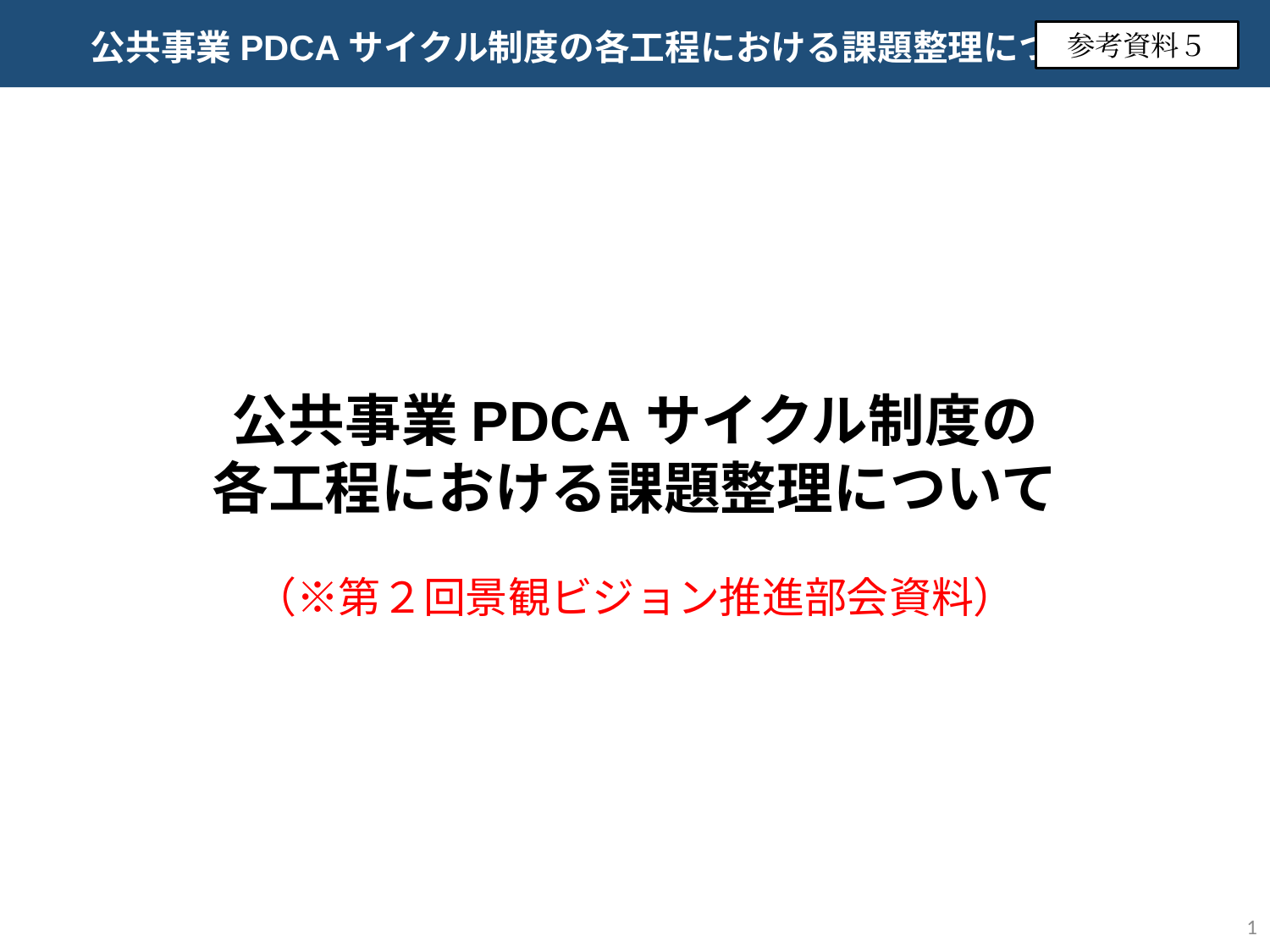

公共事業PDCAサイクル制度の各工程における課題整理について
参考資料５
公共事業PDCAサイクル制度の
各工程における課題整理について
（※第２回景観ビジョン推進部会資料）
1